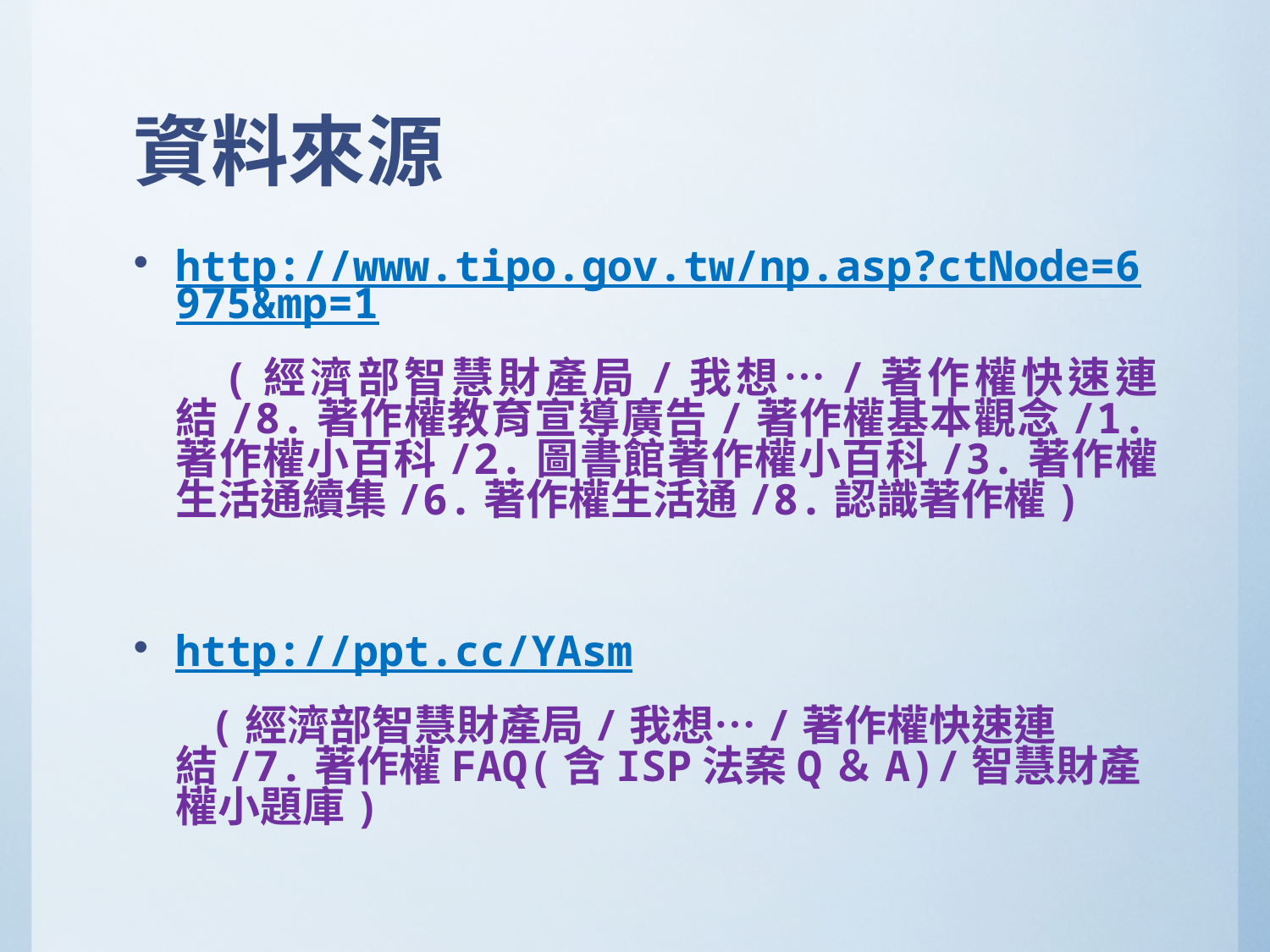

# 資料來源
http://www.tipo.gov.tw/np.asp?ctNode=6975&mp=1
   (經濟部智慧財產局/我想…/著作權快速連結/8.著作權教育宣導廣告/著作權基本觀念/1.著作權小百科/2.圖書館著作權小百科/3.著作權生活通續集/6.著作權生活通/8.認識著作權)

http://ppt.cc/YAsm
   (經濟部智慧財產局/我想…/著作權快速連結/7.著作權FAQ(含ISP法案Q＆A)/智慧財產權小題庫)